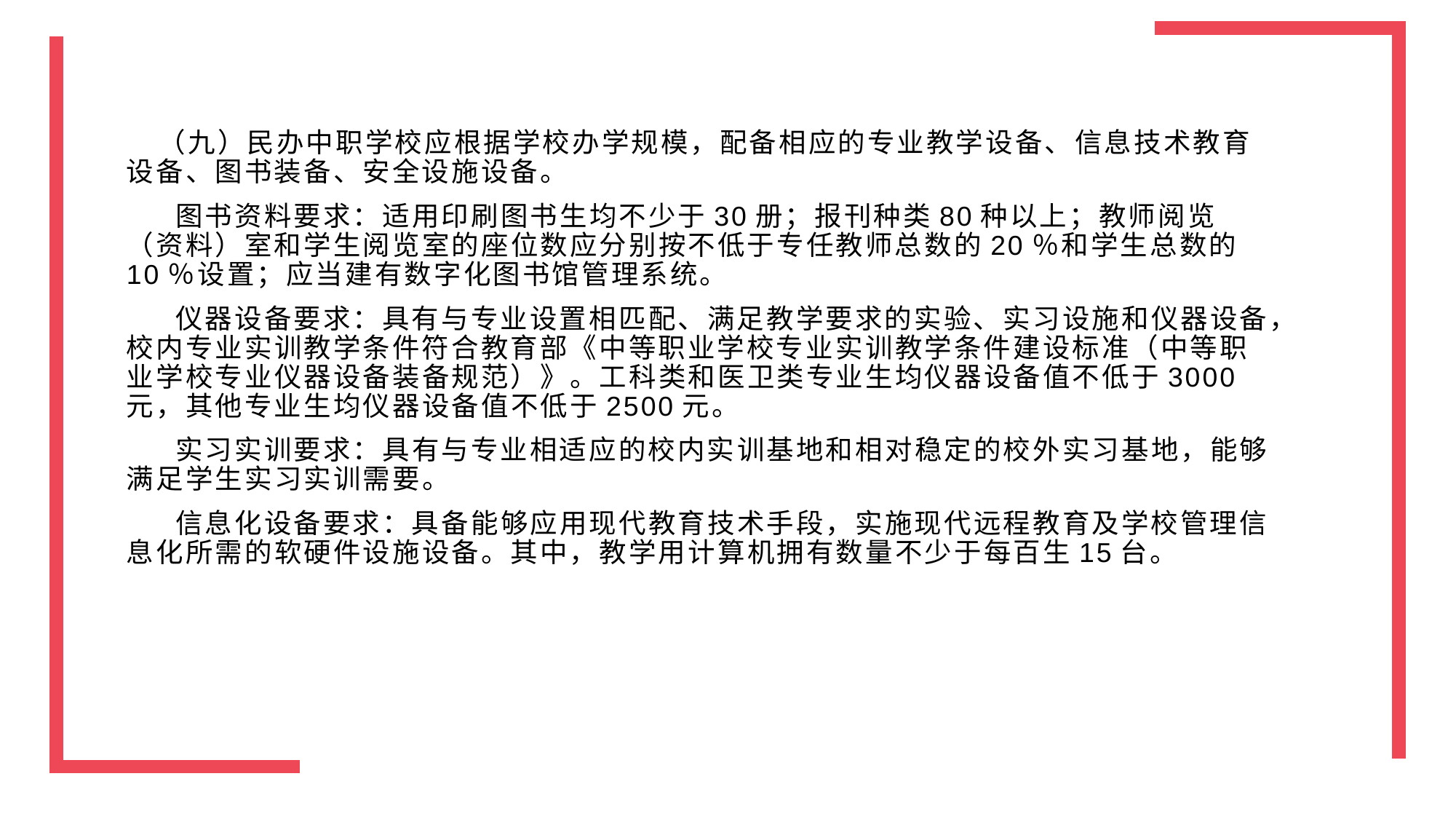

（九）民办中职学校应根据学校办学规模，配备相应的专业教学设备、信息技术教育设备、图书装备、安全设施设备。
     图书资料要求：适用印刷图书生均不少于30册；报刊种类80种以上；教师阅览（资料）室和学生阅览室的座位数应分别按不低于专任教师总数的20％和学生总数的10％设置；应当建有数字化图书馆管理系统。
     仪器设备要求：具有与专业设置相匹配、满足教学要求的实验、实习设施和仪器设备，校内专业实训教学条件符合教育部《中等职业学校专业实训教学条件建设标准（中等职业学校专业仪器设备装备规范）》。工科类和医卫类专业生均仪器设备值不低于3000元，其他专业生均仪器设备值不低于2500元。
     实习实训要求：具有与专业相适应的校内实训基地和相对稳定的校外实习基地，能够满足学生实习实训需要。
     信息化设备要求：具备能够应用现代教育技术手段，实施现代远程教育及学校管理信息化所需的软硬件设施设备。其中，教学用计算机拥有数量不少于每百生15台。